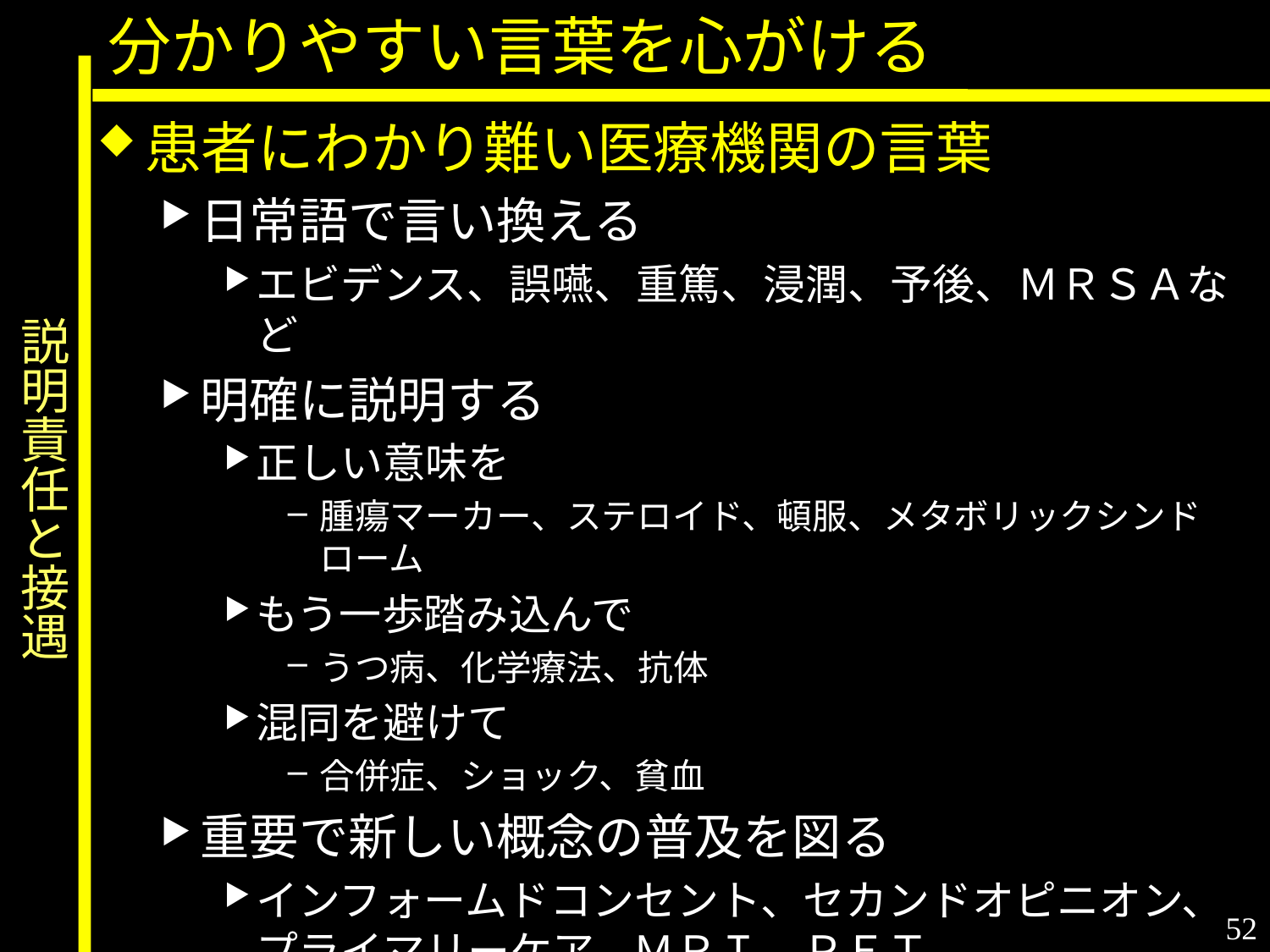

分かりやすい言葉を心がける

患者にわかり難い医療機関の言葉
日常語で言い換える
エビデンス、誤嚥、重篤、浸潤、予後、ＭＲＳＡなど
明確に説明する
正しい意味を
腫瘍マーカー、ステロイド、頓服、メタボリックシンドローム
もう一歩踏み込んで
うつ病、化学療法、抗体
混同を避けて
合併症、ショック、貧血
重要で新しい概念の普及を図る
インフォームドコンセント、セカンドオピニオン、プライマリーケア、ＭＲＩ、ＰＥＴ
【国立国語研究所　：　「病院の言葉」を分かりやすくする提案】
# 説明責任と接遇
52